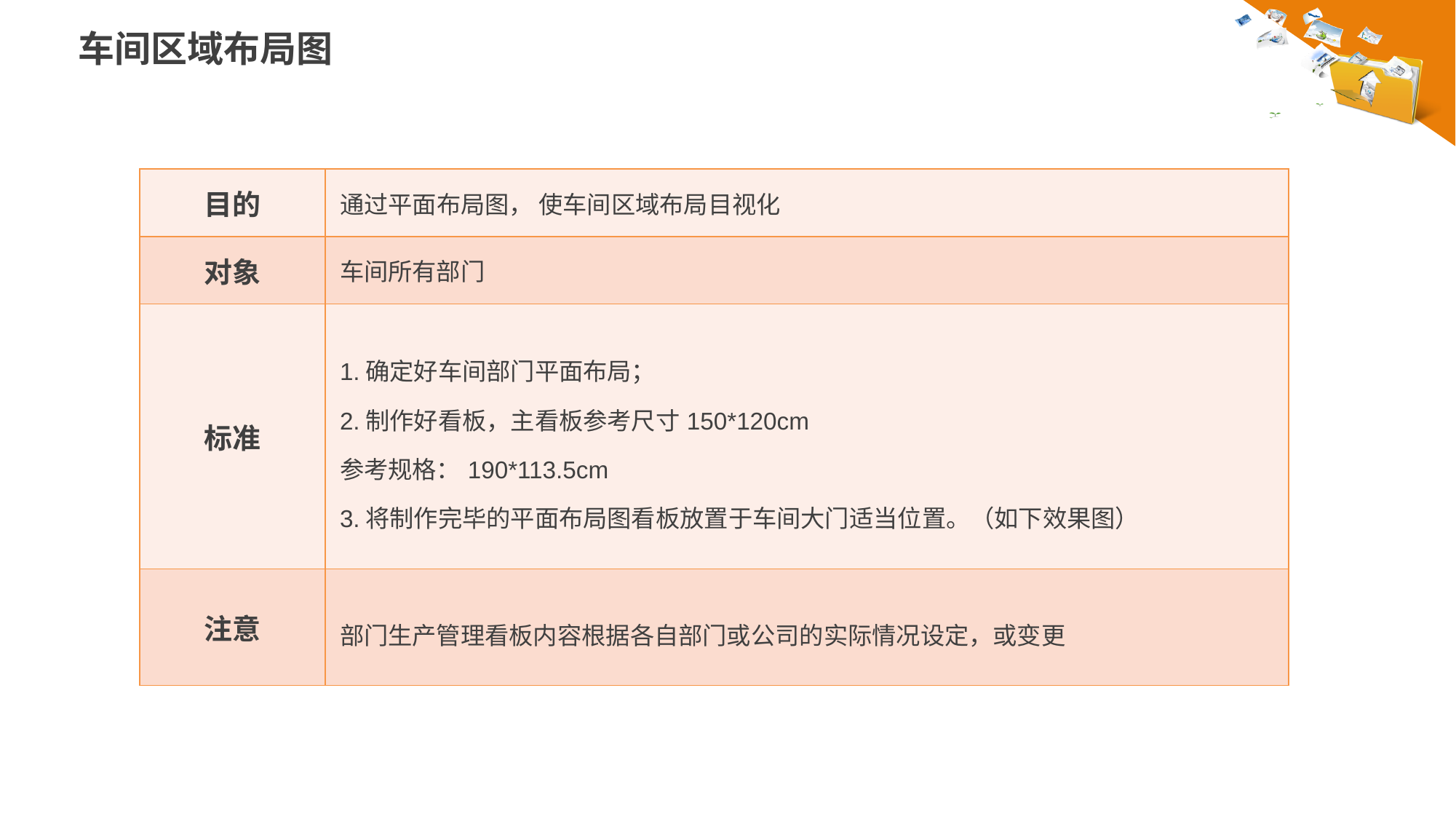

车间区域布局图
| 目的 | 通过平面布局图， 使车间区域布局目视化 |
| --- | --- |
| 对象 | 车间所有部门 |
| 标准 | 1.确定好车间部门平面布局； 2.制作好看板，主看板参考尺寸150\*120cm 参考规格：190\*113.5cm 3.将制作完毕的平面布局图看板放置于车间大门适当位置。（如下效果图） |
| 注意 | 部门生产管理看板内容根据各自部门或公司的实际情况设定，或变更 |